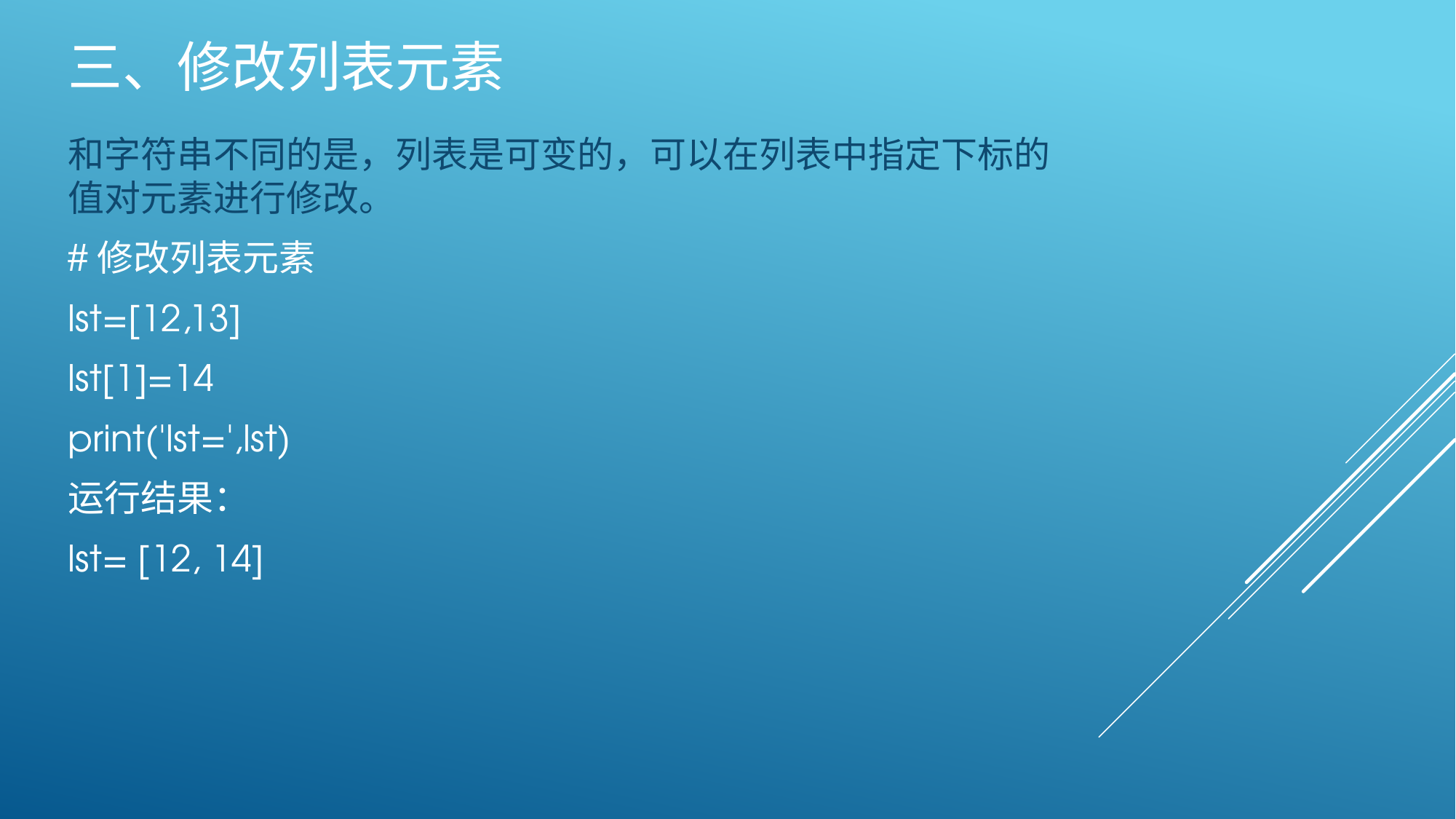

# 三、修改列表元素
和字符串不同的是，列表是可变的，可以在列表中指定下标的值对元素进行修改。
#修改列表元素
lst=[12,13]
lst[1]=14
print('lst=',lst)
运行结果：
lst= [12, 14]